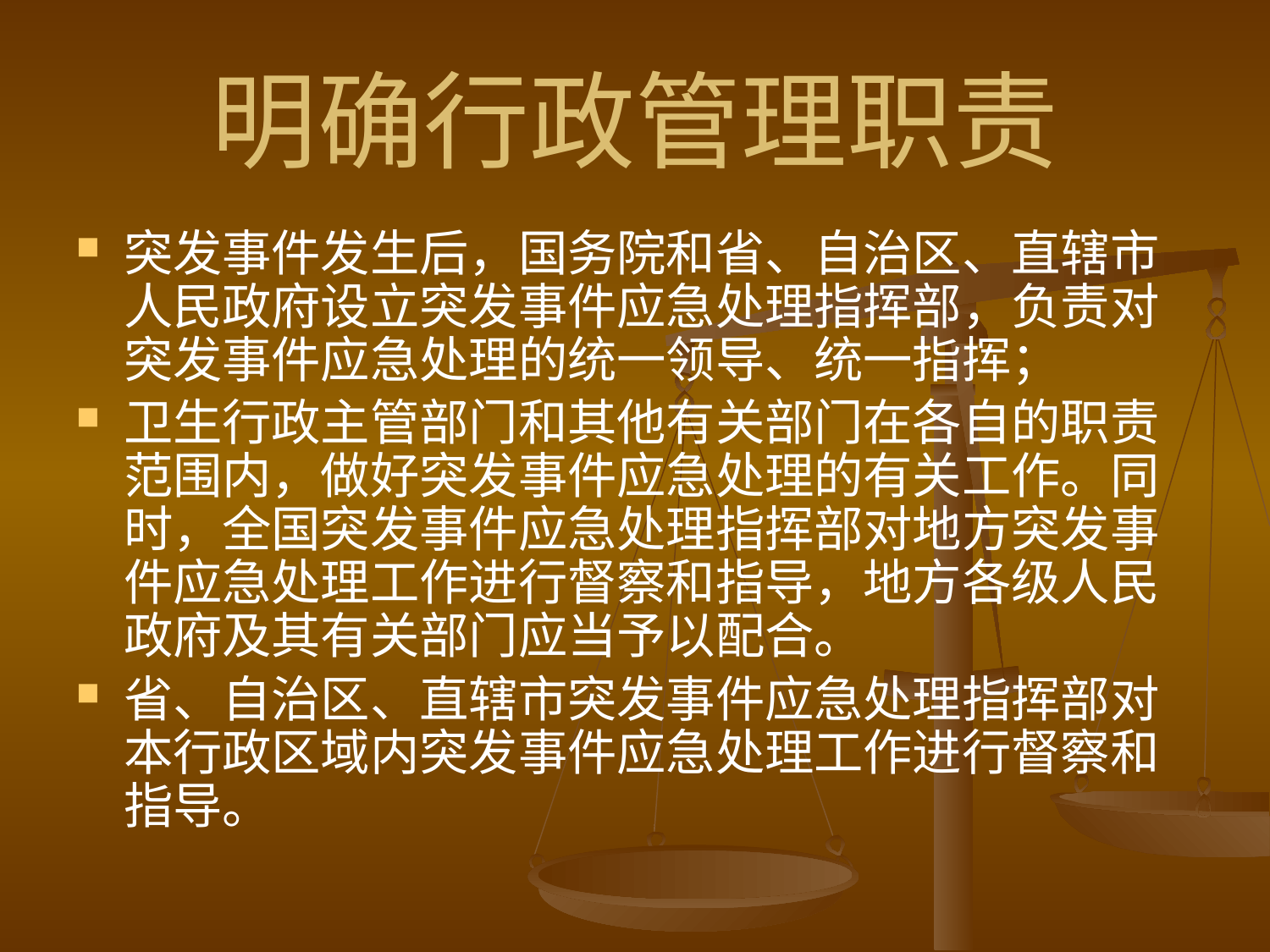

# 明确行政管理职责
突发事件发生后，国务院和省、自治区、直辖市人民政府设立突发事件应急处理指挥部，负责对突发事件应急处理的统一领导、统一指挥；
卫生行政主管部门和其他有关部门在各自的职责范围内，做好突发事件应急处理的有关工作。同时，全国突发事件应急处理指挥部对地方突发事件应急处理工作进行督察和指导，地方各级人民政府及其有关部门应当予以配合。
省、自治区、直辖市突发事件应急处理指挥部对本行政区域内突发事件应急处理工作进行督察和指导。